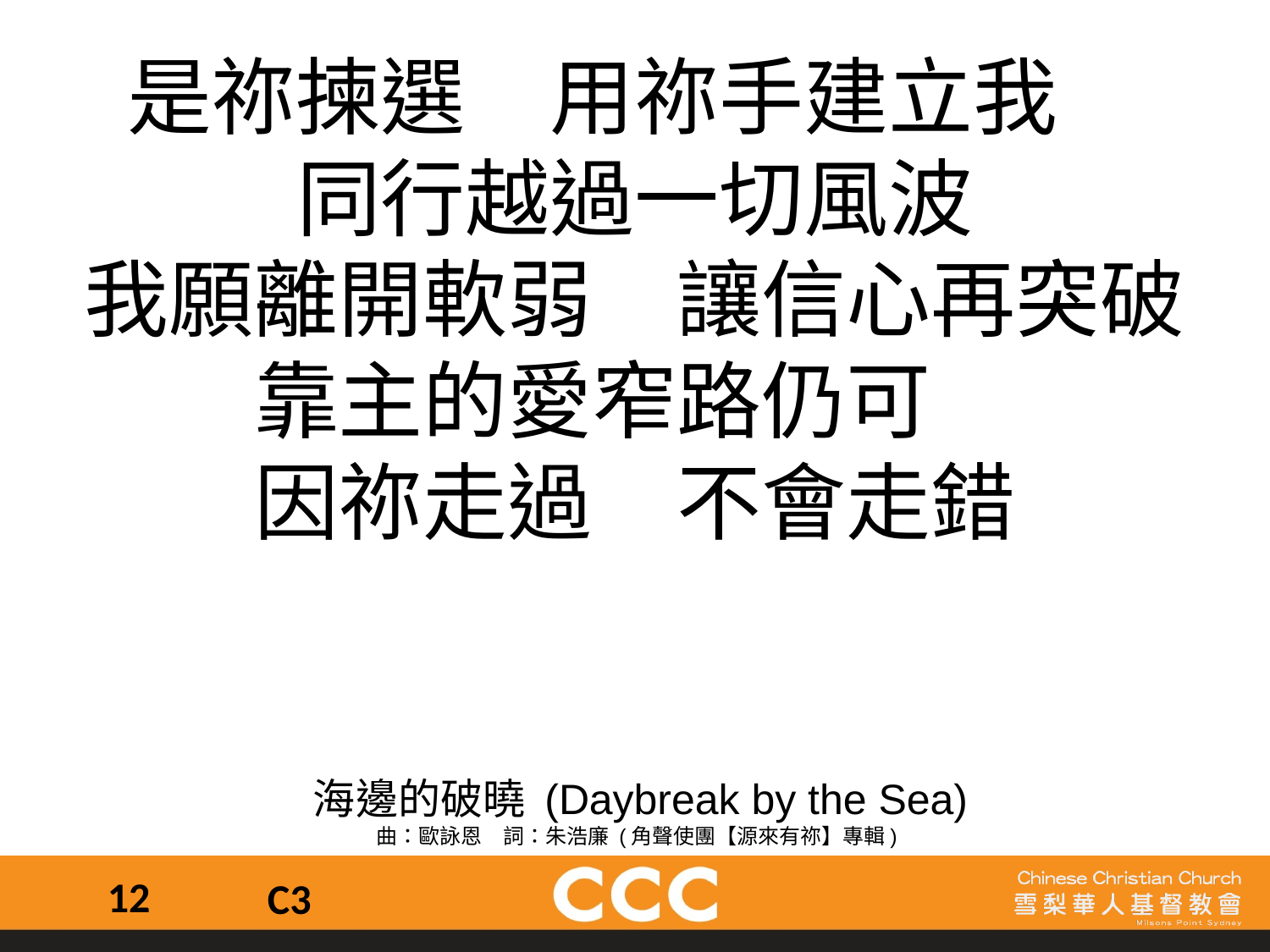

是祢揀選　用祢手建立我
同行越過一切風波
我願離開軟弱　讓信心再突破
靠主的愛窄路仍可
因祢走過　不會走錯
 海邊的破曉 (Daybreak by the Sea)
曲：歐詠恩　詞：朱浩廉 (角聲使團【源來有祢】專輯)
12
C3